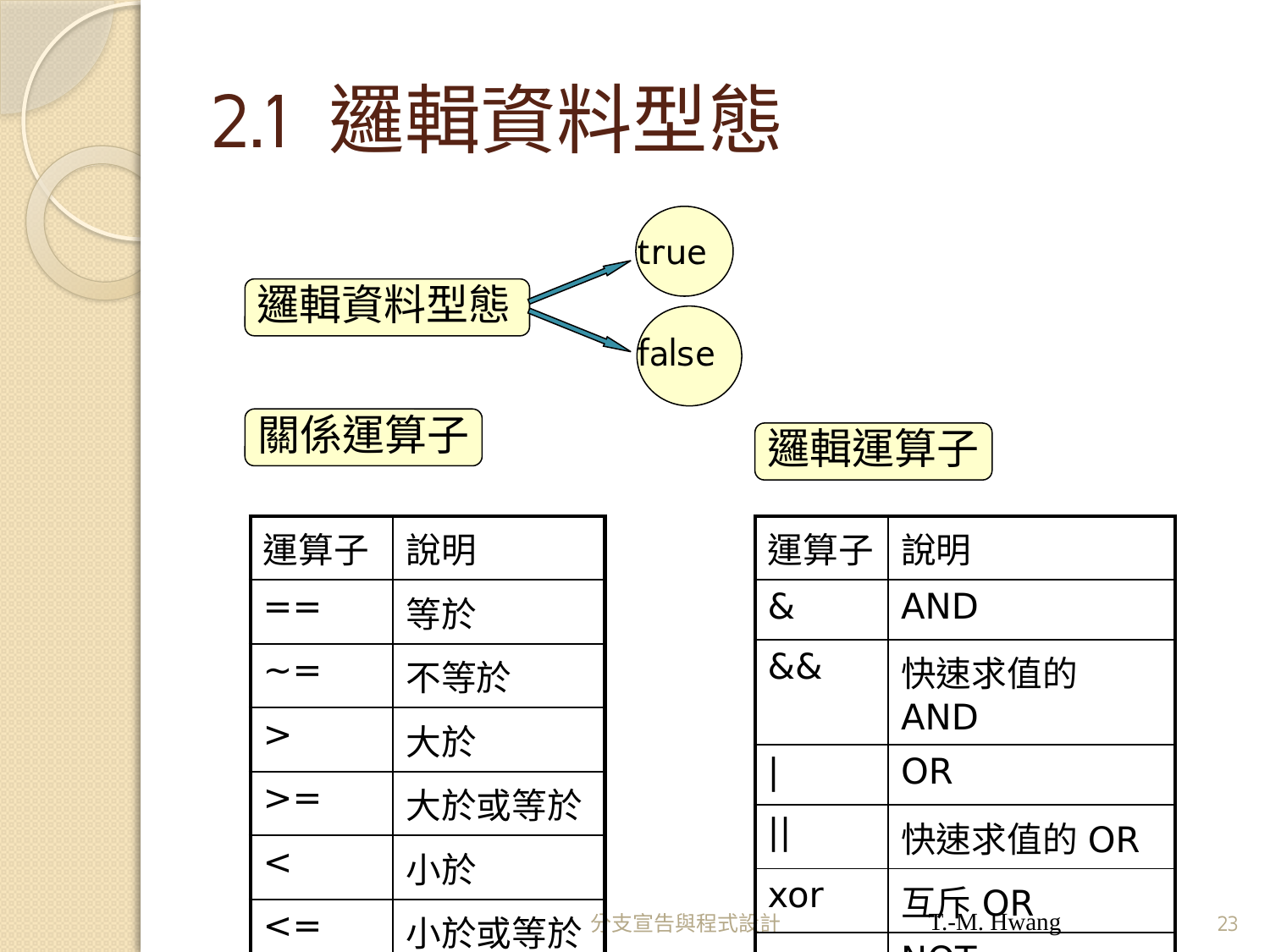

# 2.1 邏輯資料型態

true
邏輯資料型態

false

關係運算子

邏輯運算子

| 運算子 | 說明 |
| --- | --- |
| == | 等於 |
| ~= | 不等於 |
| > | 大於 |
| >= | 大於或等於 |
| < | 小於 |
| <= | 小於或等於 |
| 運算子 | 說明 |
| --- | --- |
| & | AND |
| && | 快速求值的AND |
| | | OR |
| || | 快速求值的OR |
| xor | 互斥OR |
| ~ | NOT |
分支宣告與程式設計
T.-M. Hwang
23